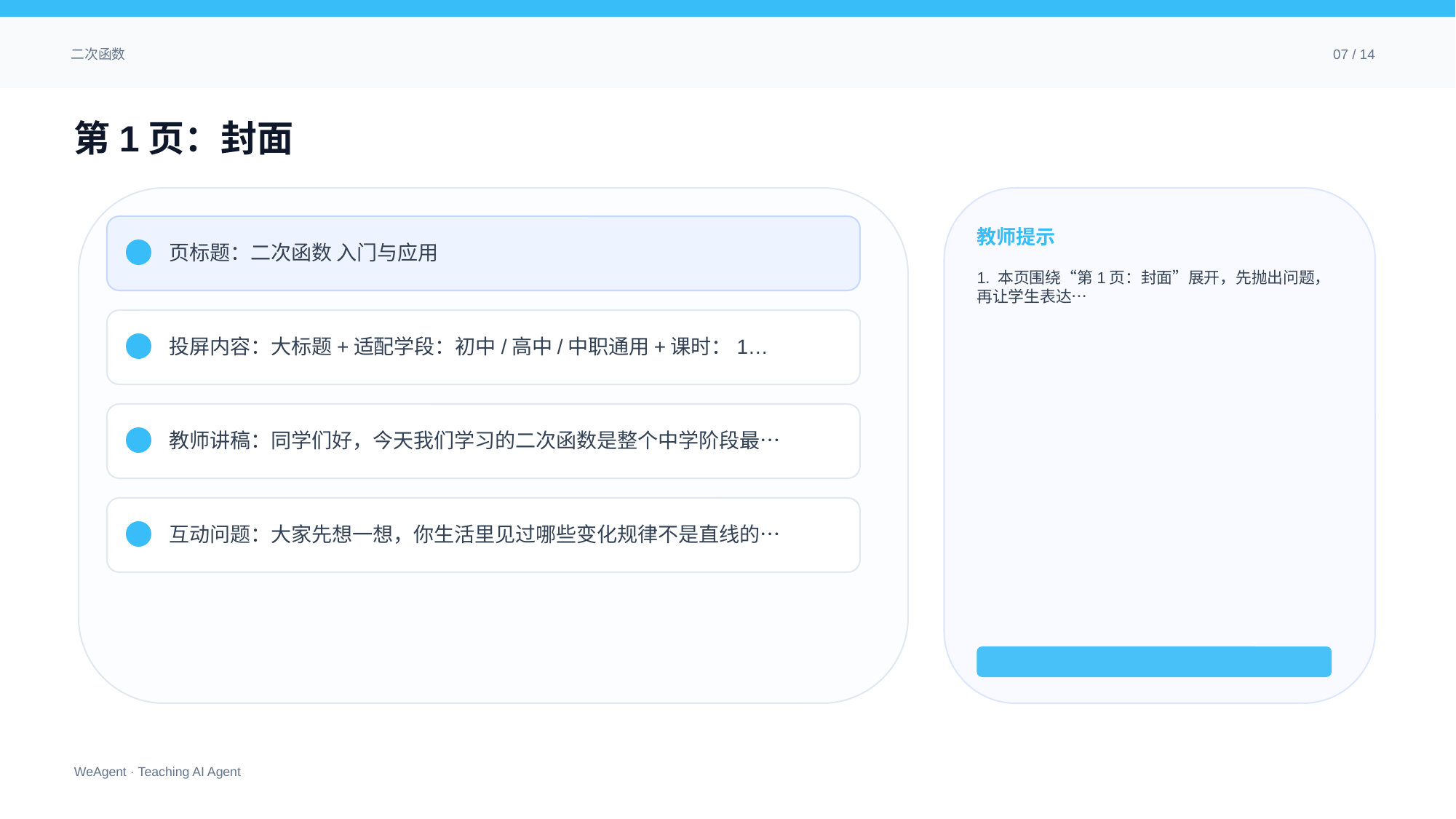

二次函数
07 / 14
第1页：封面

教师提示
页标题：二次函数 入门与应用

1. 本页围绕“第1页：封面”展开，先抛出问题，再让学生表达…

投屏内容：大标题+适配学段：初中/高中/中职通用+课时：1…

教师讲稿：同学们好，今天我们学习的二次函数是整个中学阶段最…

互动问题：大家先想一想，你生活里见过哪些变化规律不是直线的…

WeAgent · Teaching AI Agent